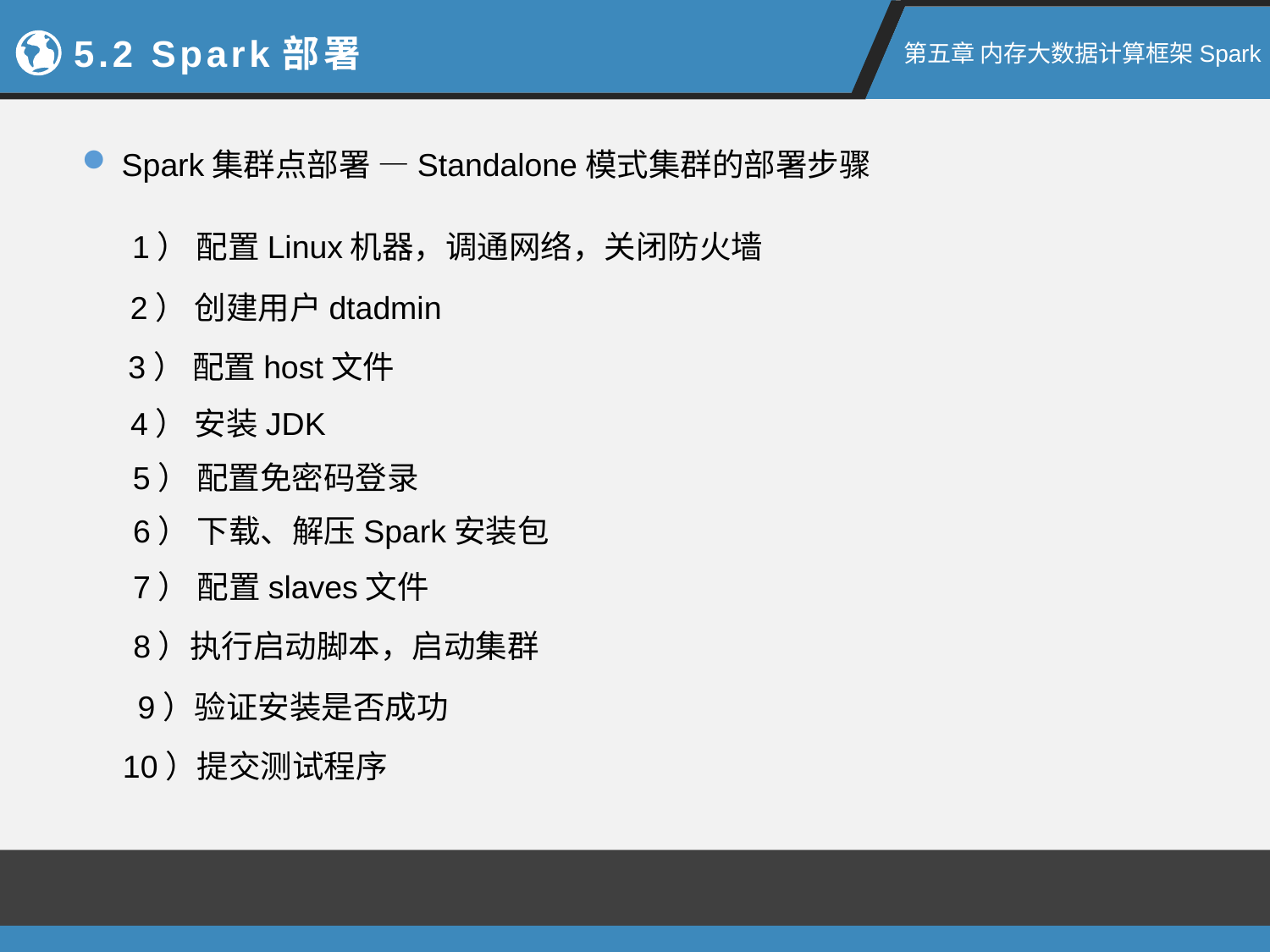

5.2 Spark部署

第五章 内存大数据计算框架Spark
Spark集群点部署 —Standalone模式集群的部署步骤
1） 配置Linux机器，调通网络，关闭防火墙
2） 创建用户dtadmin
3） 配置host文件
4） 安装JDK
5） 配置免密码登录
6） 下载、解压Spark安装包
7） 配置slaves文件
8）执行启动脚本，启动集群
9）验证安装是否成功
10）提交测试程序